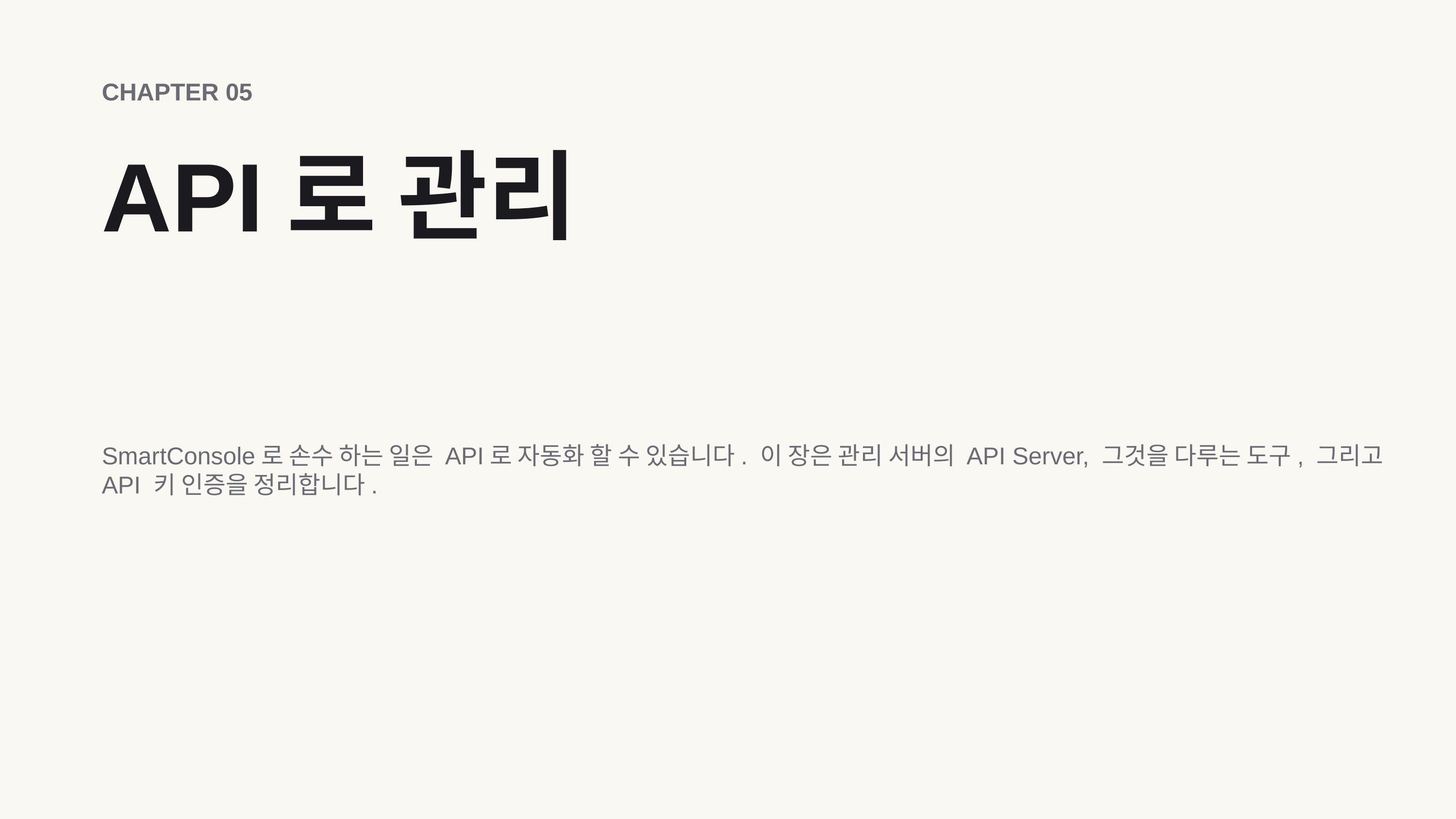

CHAPTER 05
API로 관리
SmartConsole로 손수 하는 일은 API로 자동화 할 수 있습니다. 이 장은 관리 서버의 API Server, 그것을 다루는 도구, 그리고 API 키 인증을 정리합니다.